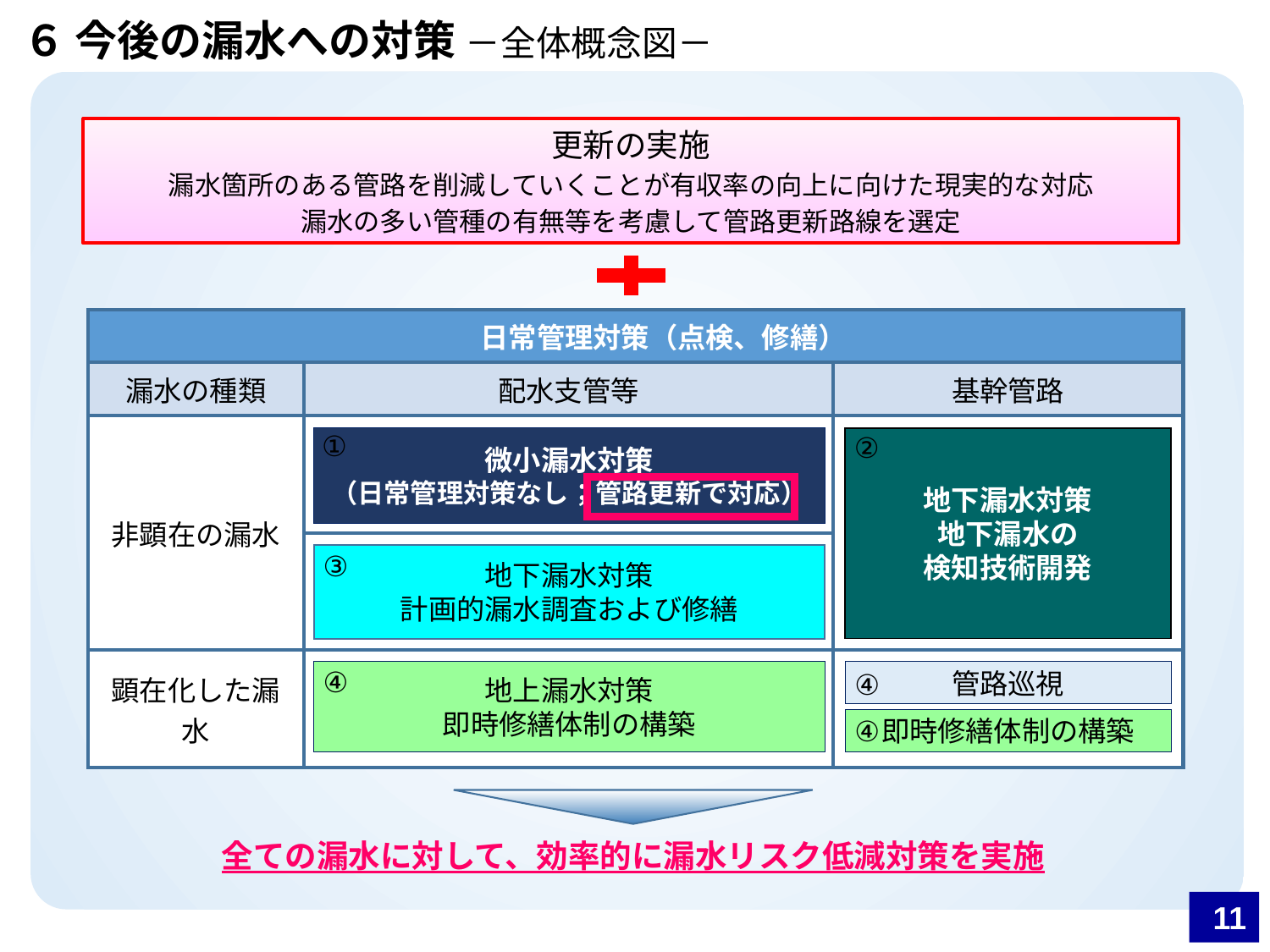

６ 今後の漏水への対策 －全体概念図－
ｘ
更新の実施
漏水箇所のある管路を削減していくことが有収率の向上に向けた現実的な対応
漏水の多い管種の有無等を考慮して管路更新路線を選定

| 日常管理対策（点検、修繕） |  |  |
| --- | --- | --- |
| 漏水の種類 | 配水支管等 | 基幹管路 |
| 非顕在の漏水 |  |  |
|  |  |  |
| 顕在化した漏水 |  |  |
①
②
微小漏水対策
（日常管理対策なし；管路更新で対応）
地下漏水対策
地下漏水の
検知技術開発

③
地下漏水対策
計画的漏水調査および修繕
④
④
地上漏水対策
即時修繕体制の構築
管路巡視
④
即時修繕体制の構築

全ての漏水に対して、効率的に漏水リスク低減対策を実施
11